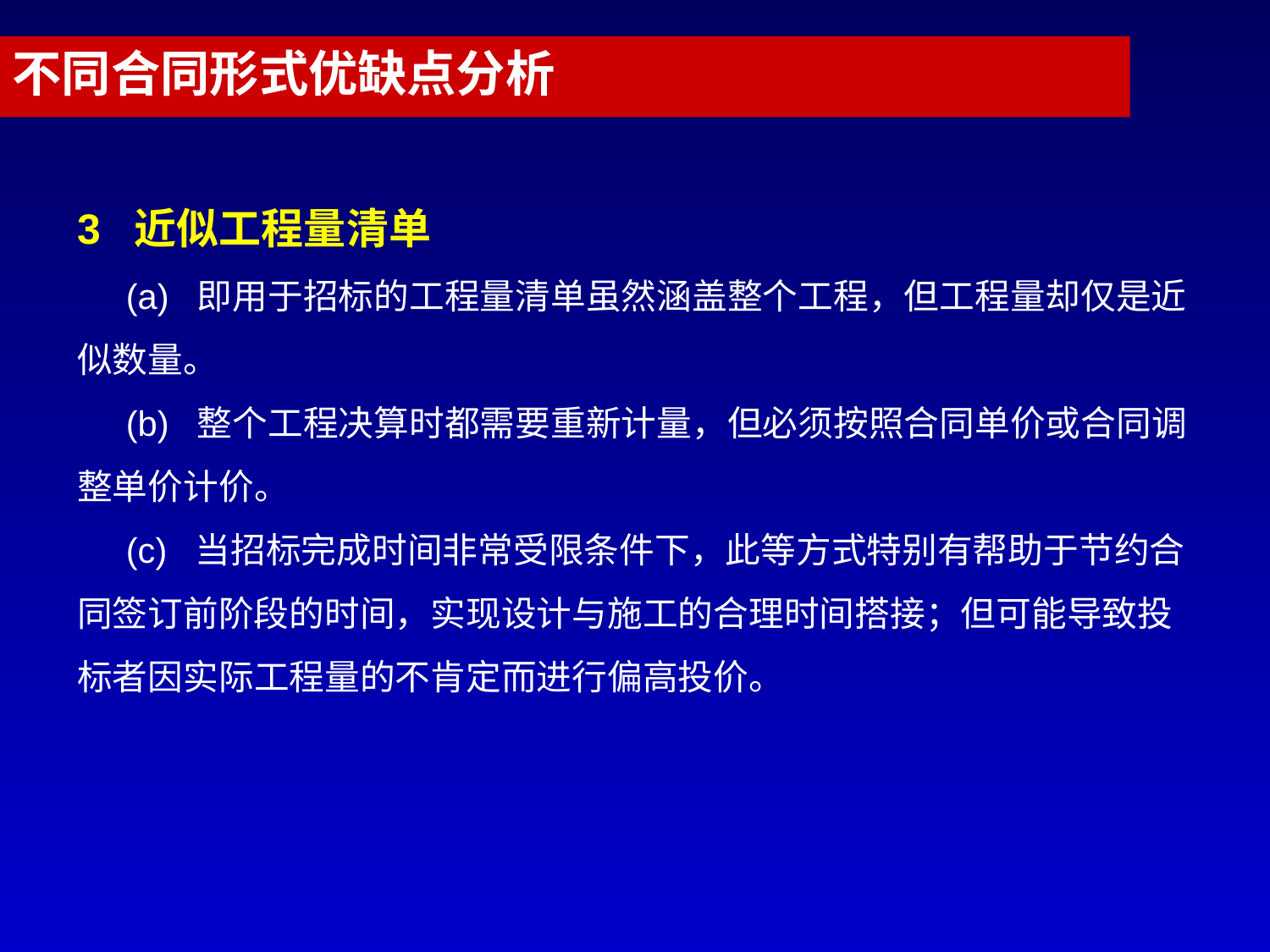

不同合同形式优缺点分析
3  近似工程量清单
     (a)  即用于招标的工程量清单虽然涵盖整个工程，但工程量却仅是近似数量。
     (b)  整个工程决算时都需要重新计量，但必须按照合同单价或合同调整单价计价。
     (c)  当招标完成时间非常受限条件下，此等方式特别有帮助于节约合同签订前阶段的时间，实现设计与施工的合理时间搭接；但可能导致投标者因实际工程量的不肯定而进行偏高投价。

93